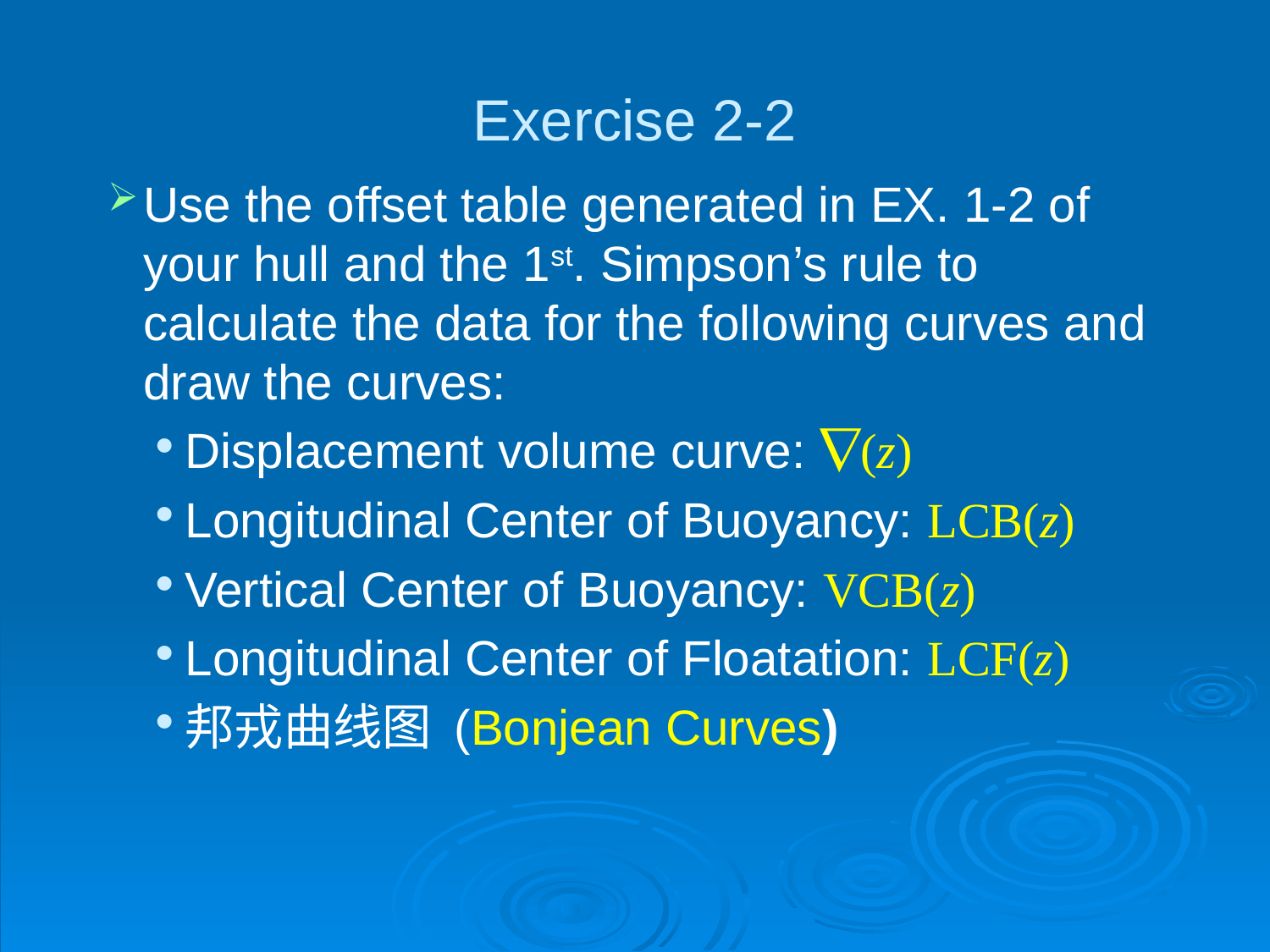

# Exercise 2-2
Use the offset table generated in EX. 1-2 of your hull and the 1st. Simpson’s rule to calculate the data for the following curves and draw the curves:
Displacement volume curve: ∇(z)
Longitudinal Center of Buoyancy: LCB(z)
Vertical Center of Buoyancy: VCB(z)
Longitudinal Center of Floatation: LCF(z)
邦戎曲线图 (Bonjean Curves)